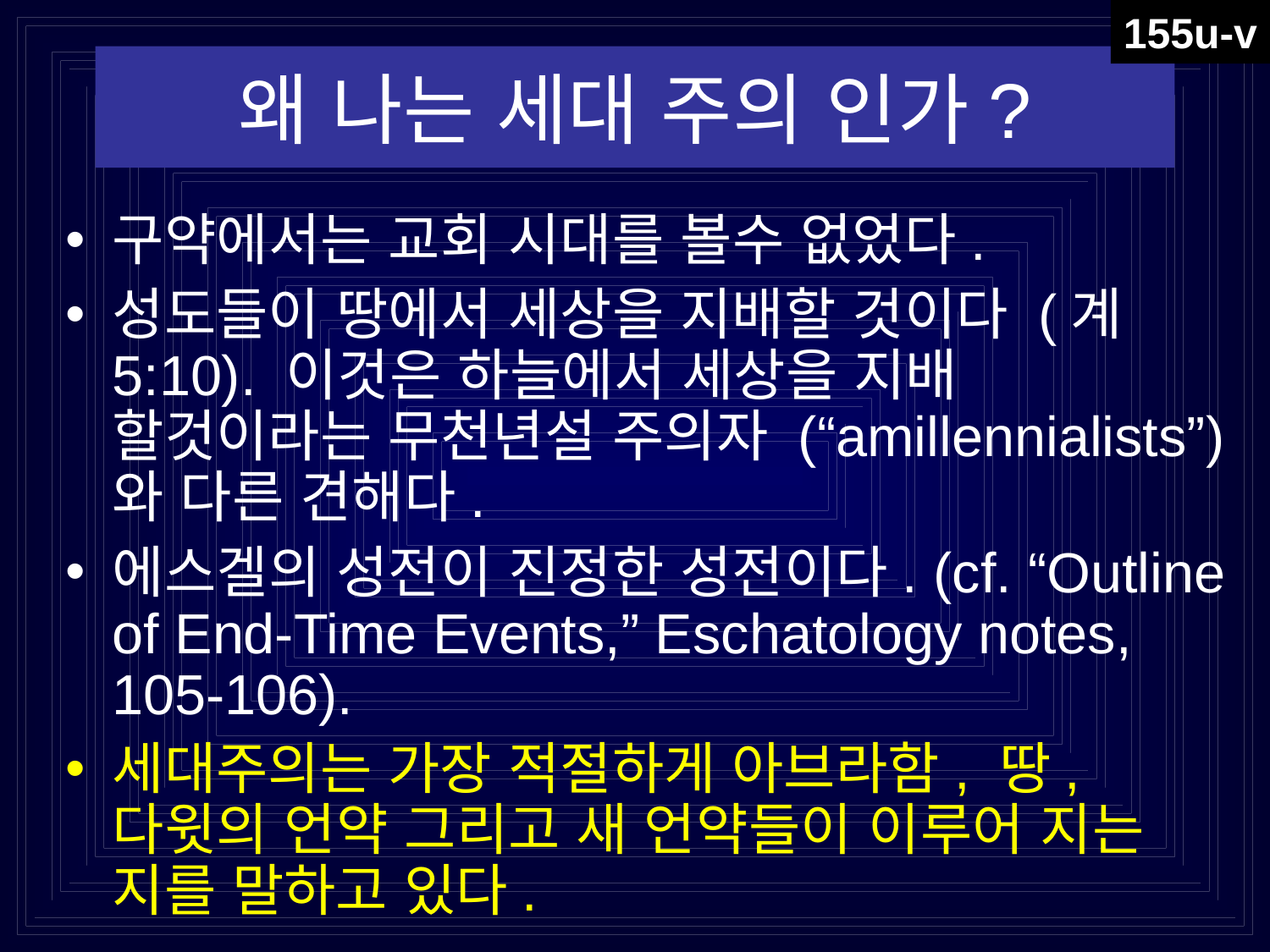

155u-v
왜 나는 세대 주의 인가?
구약에서는 교회 시대를 볼수 없었다.
성도들이 땅에서 세상을 지배할 것이다 (계 5:10). 이것은 하늘에서 세상을 지배 할것이라는 무천년설 주의자 (“amillennialists”) 와 다른 견해다.
에스겔의 성전이 진정한 성전이다. (cf. “Outline of End-Time Events,” Eschatology notes, 105-106).
세대주의는 가장 적절하게 아브라함, 땅, 다윗의 언약 그리고 새 언약들이 이루어 지는 지를 말하고 있다.